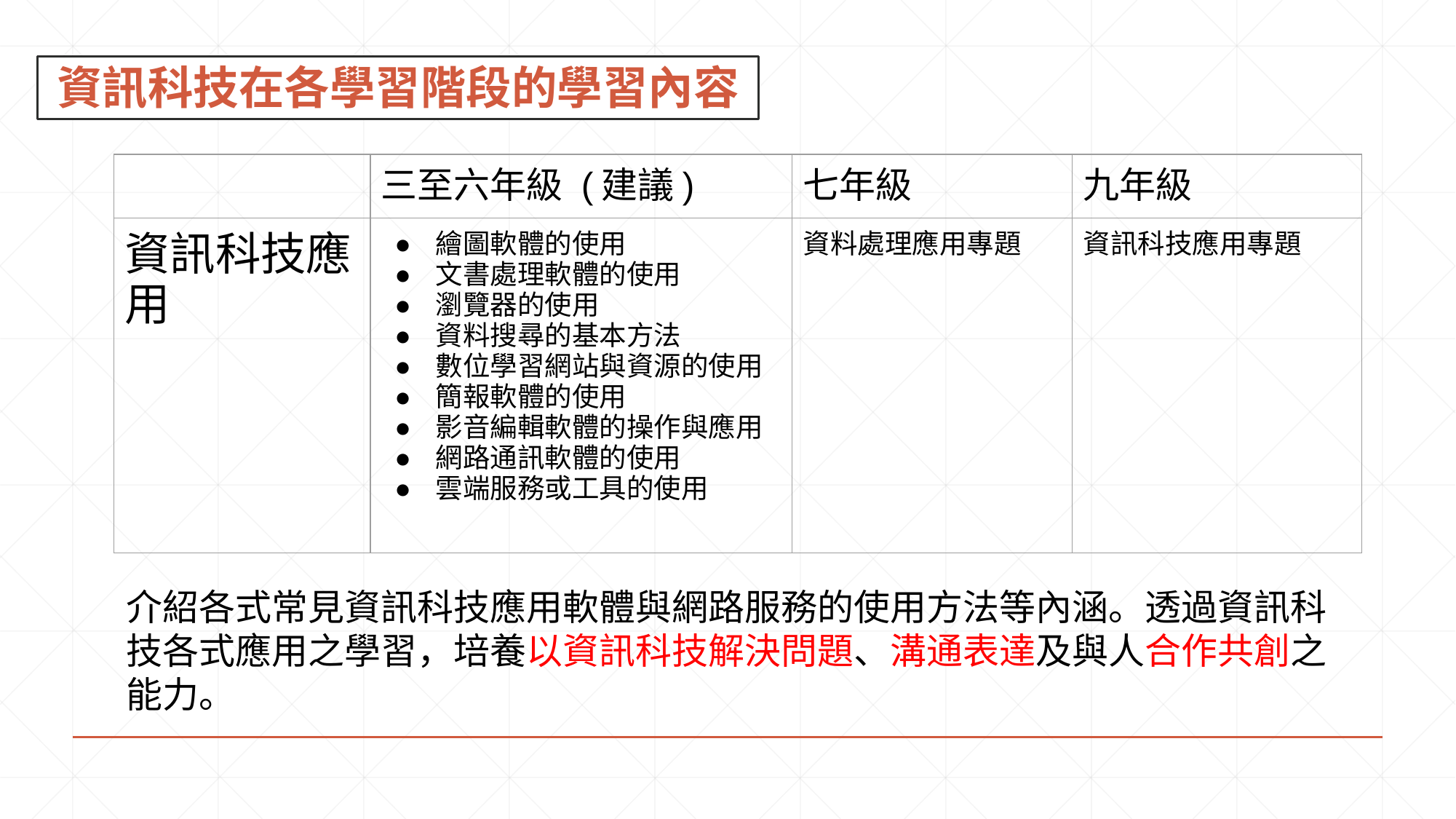

資訊科技在各學習階段的學習內容
|  | 三至六年級 (建議) | 七年級 | 九年級 |
| --- | --- | --- | --- |
| 資訊科技應用 | 繪圖軟體的使用 文書處理軟體的使用 瀏覽器的使用 資料搜尋的基本方法 數位學習網站與資源的使用 簡報軟體的使用 影音編輯軟體的操作與應用 網路通訊軟體的使用 雲端服務或工具的使用 | 資料處理應用專題 | 資訊科技應用專題 |
介紹各式常見資訊科技應用軟體與網路服務的使用方法等內涵。透過資訊科技各式應用之學習，培養以資訊科技解決問題、溝通表達及與人合作共創之能力。